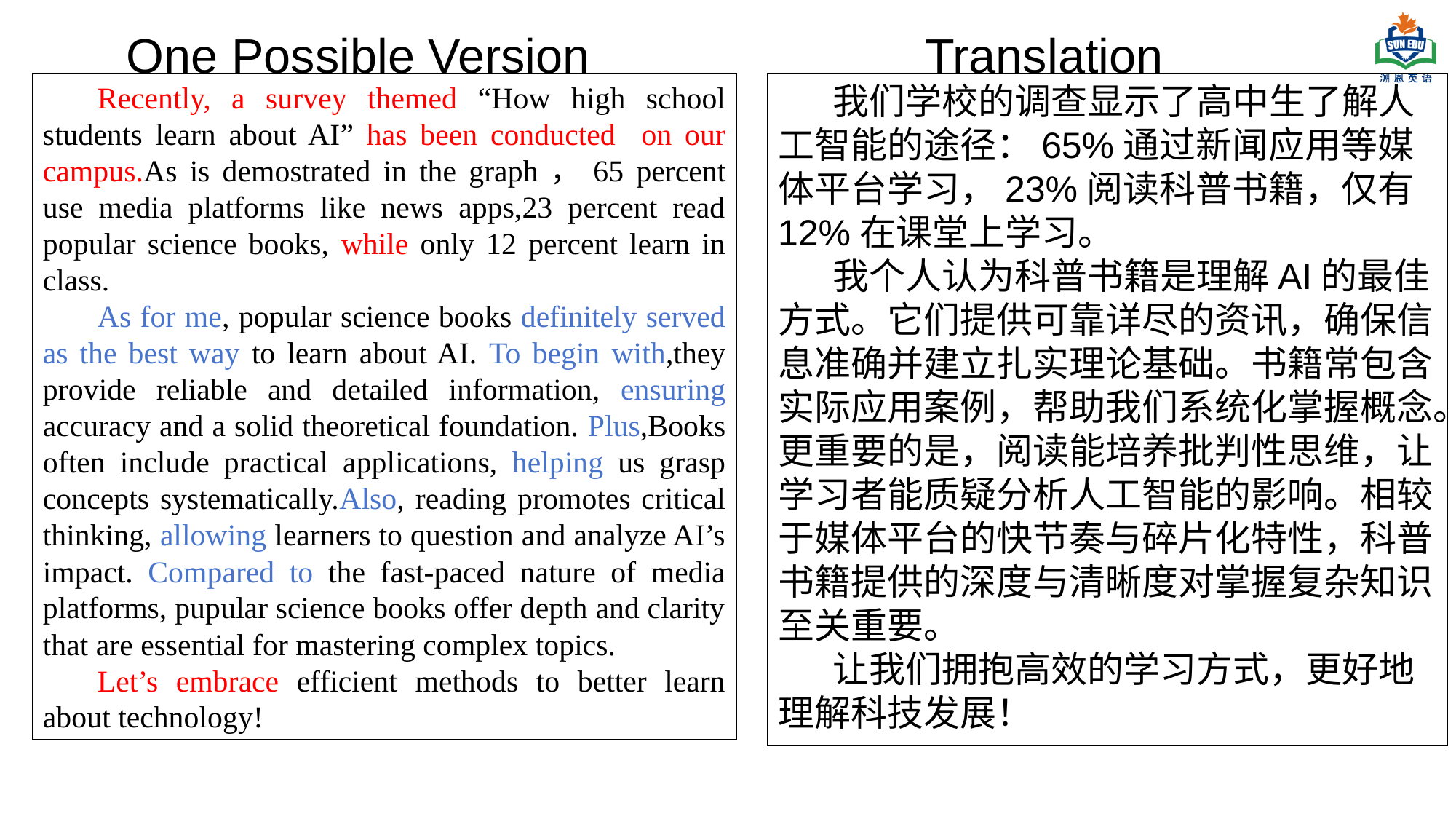

One Possible Version
Translation
Recently, a survey themed “How high school students learn about AI” has been conducted  on our campus.As is demostrated in the graph，65 percent use media platforms like news apps,23 percent read popular science books, while only 12 percent learn in class.
As for me, popular science books definitely served as the best way to learn about AI. To begin with,they provide reliable and detailed information, ensuring accuracy and a solid theoretical foundation. Plus,Books often include practical applications, helping us grasp concepts systematically.Also, reading promotes critical thinking, allowing learners to question and analyze AI’s impact. Compared to the fast-paced nature of media platforms, pupular science books offer depth and clarity that are essential for mastering complex topics.
Let’s embrace efficient methods to better learn about technology!
我们学校的调查显示了高中生了解人工智能的途径：65%通过新闻应用等媒体平台学习，23%阅读科普书籍，仅有12%在课堂上学习。
我个人认为科普书籍是理解AI的最佳方式。它们提供可靠详尽的资讯，确保信息准确并建立扎实理论基础。书籍常包含实际应用案例，帮助我们系统化掌握概念。更重要的是，阅读能培养批判性思维，让学习者能质疑分析人工智能的影响。相较于媒体平台的快节奏与碎片化特性，科普书籍提供的深度与清晰度对掌握复杂知识至关重要。
让我们拥抱高效的学习方式，更好地理解科技发展！